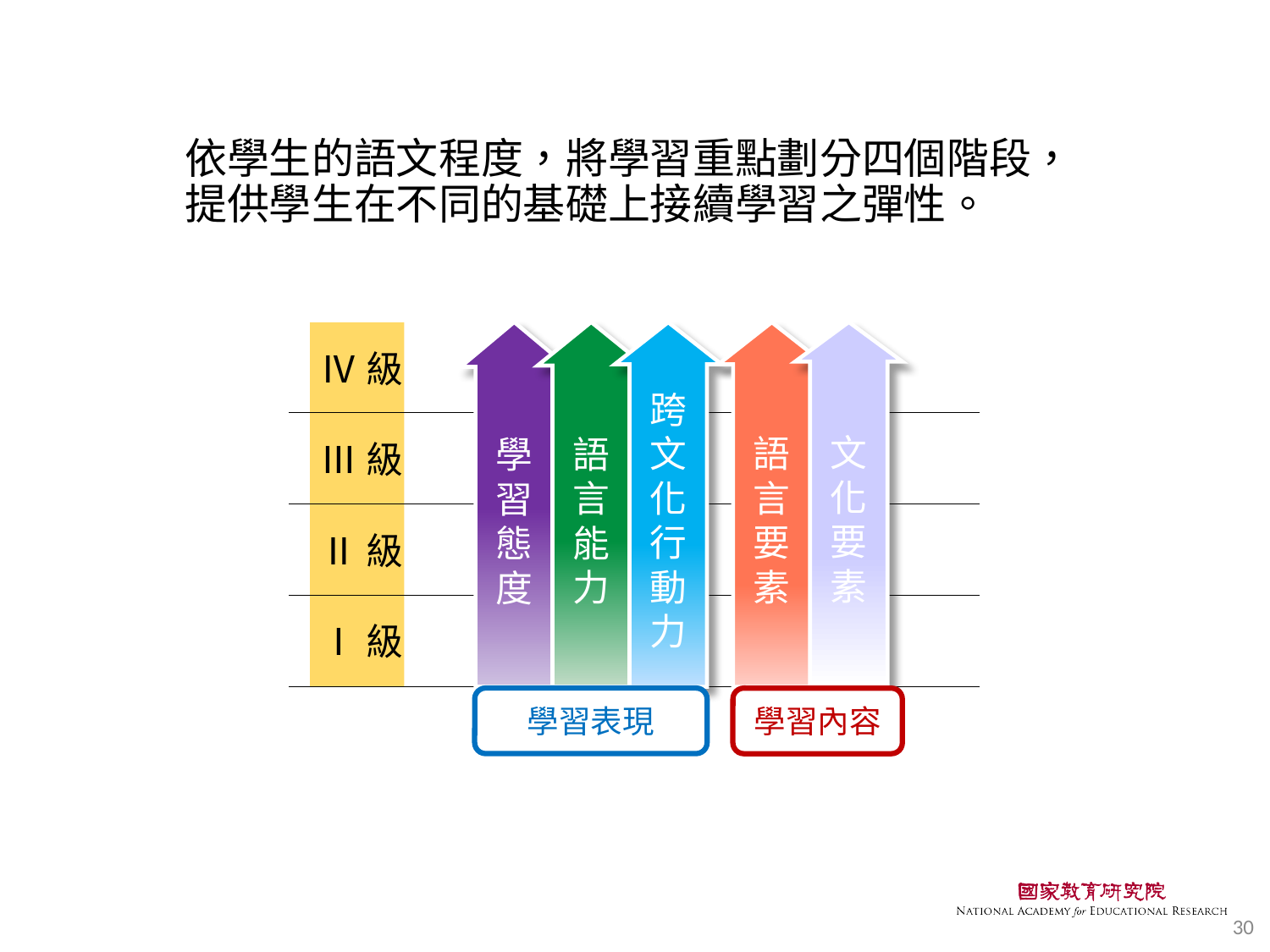

# 依學生的語文程度，將學習重點劃分四個階段， 提供學生在不同的基礎上接續學習之彈性。
  Ⅳ級
學
習
態
度
語
言
能
力
文
化
要
素

跨
文
化
行
動
力
語
言
要
素
  Ⅲ級
  Ⅱ級
  Ⅰ級
學習表現
學習內容
30